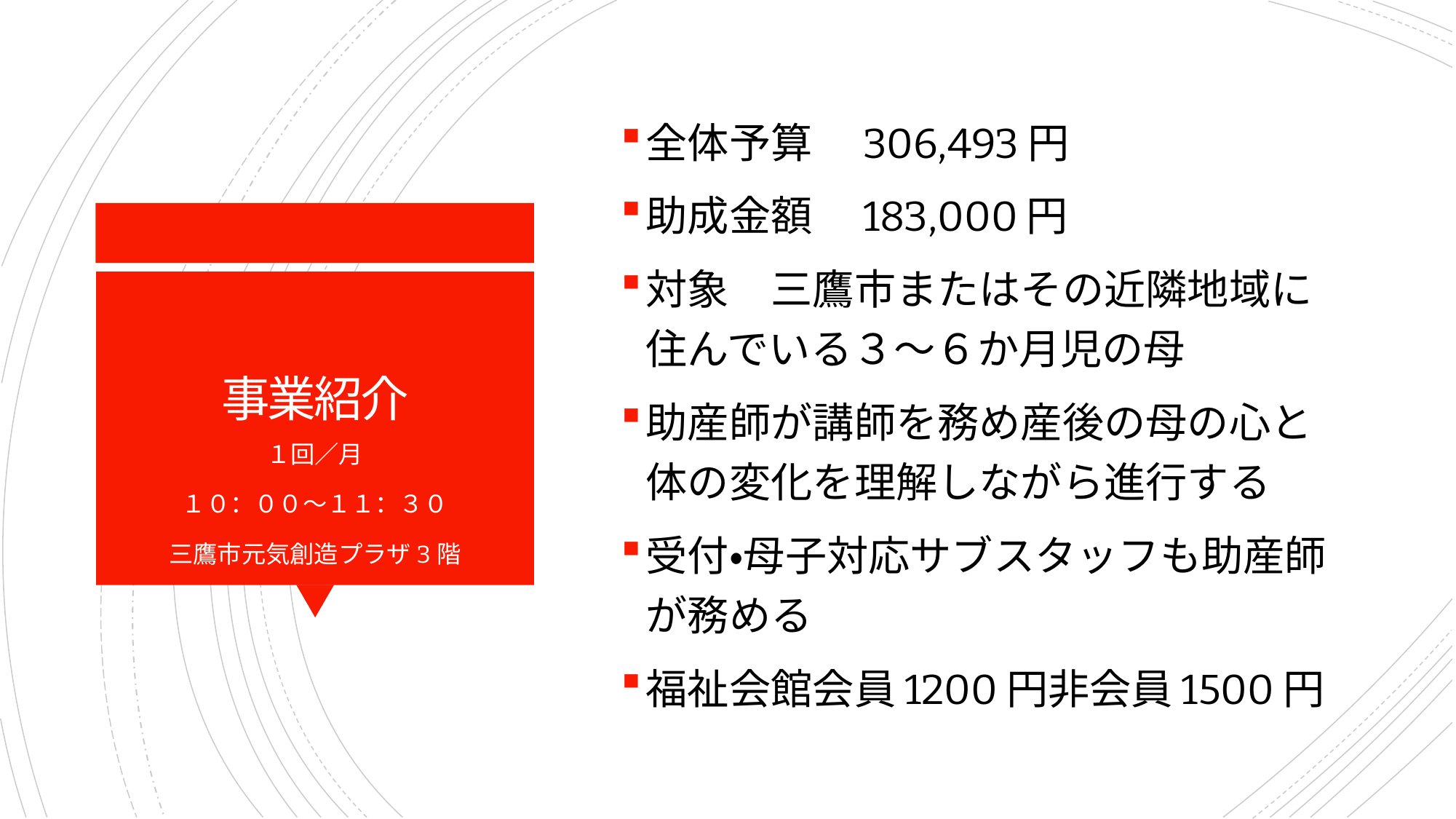

全体予算　306,493円
助成金額　183,000円
対象　三鷹市またはその近隣地域に住んでいる３～６か月児の母
助産師が講師を務め産後の母の心と体の変化を理解しながら進行する
受付・母子対応サブスタッフも助産師が務める
福祉会館会員1200円非会員1500円
# 事業紹介
１回／月
１０：００～１１：３０
三鷹市元気創造プラザ3階